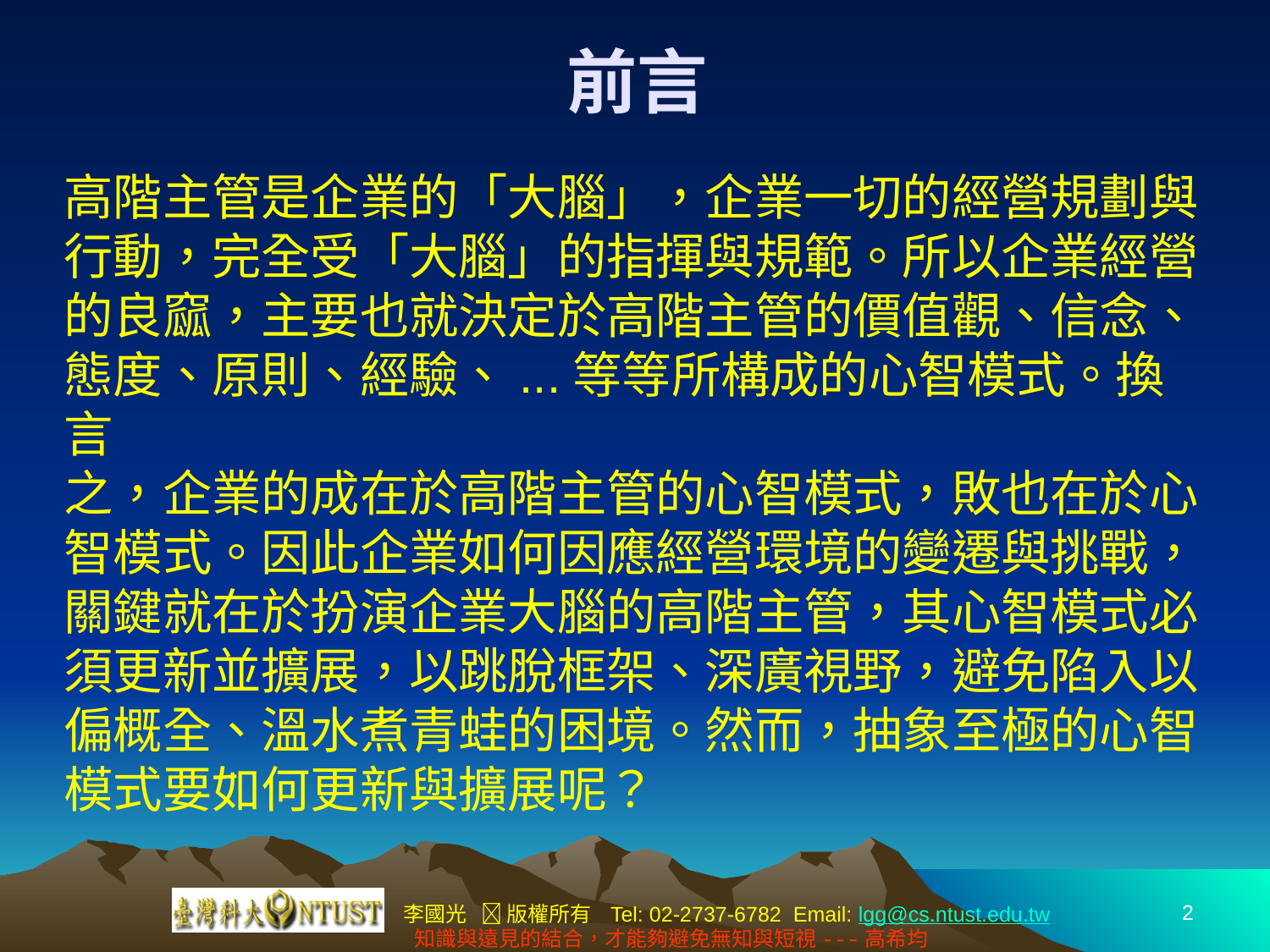

# 前言
高階主管是企業的「大腦」，企業一切的經營規劃與
行動，完全受「大腦」的指揮與規範。所以企業經營
的良窳，主要也就決定於高階主管的價值觀、信念、
態度、原則、經驗、...等等所構成的心智模式。換言
之，企業的成在於高階主管的心智模式，敗也在於心
智模式。因此企業如何因應經營環境的變遷與挑戰，
關鍵就在於扮演企業大腦的高階主管，其心智模式必
須更新並擴展，以跳脫框架、深廣視野，避免陷入以
偏概全、溫水煮青蛙的困境。然而，抽象至極的心智
模式要如何更新與擴展呢？
2